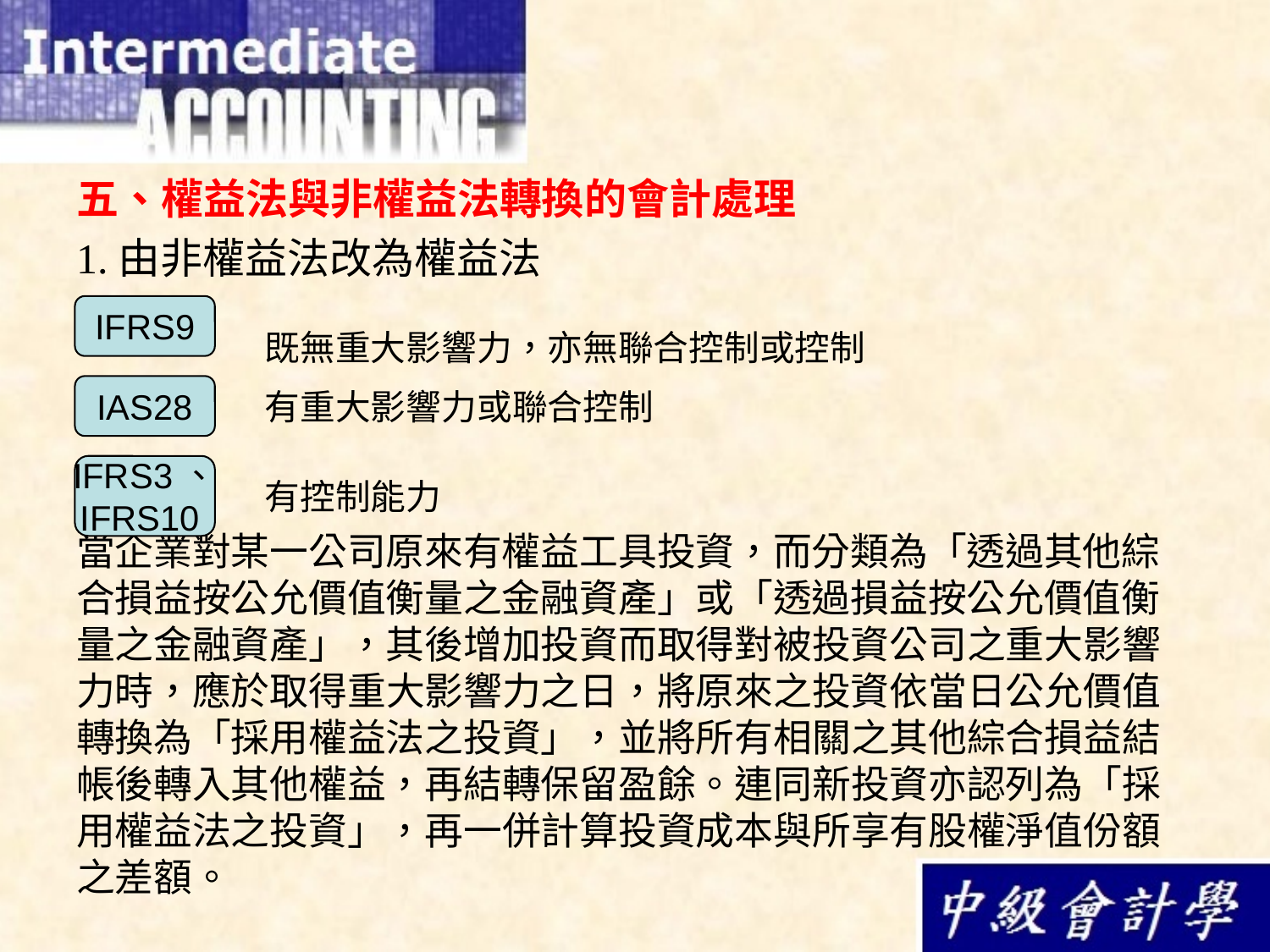

五、權益法與非權益法轉換的會計處理
1.由非權益法改為權益法

當企業對某一公司原來有權益工具投資，而分類為「透過其他綜合損益按公允價值衡量之金融資產」或「透過損益按公允價值衡量之金融資產」，其後增加投資而取得對被投資公司之重大影響力時，應於取得重大影響力之日，將原來之投資依當日公允價值轉換為「採用權益法之投資」，並將所有相關之其他綜合損益結帳後轉入其他權益，再結轉保留盈餘。連同新投資亦認列為「採用權益法之投資」，再一併計算投資成本與所享有股權淨值份額之差額。
IFRS9
既無重大影響力，亦無聯合控制或控制
IAS28
有重大影響力或聯合控制
IFRS3、
IFRS10
有控制能力